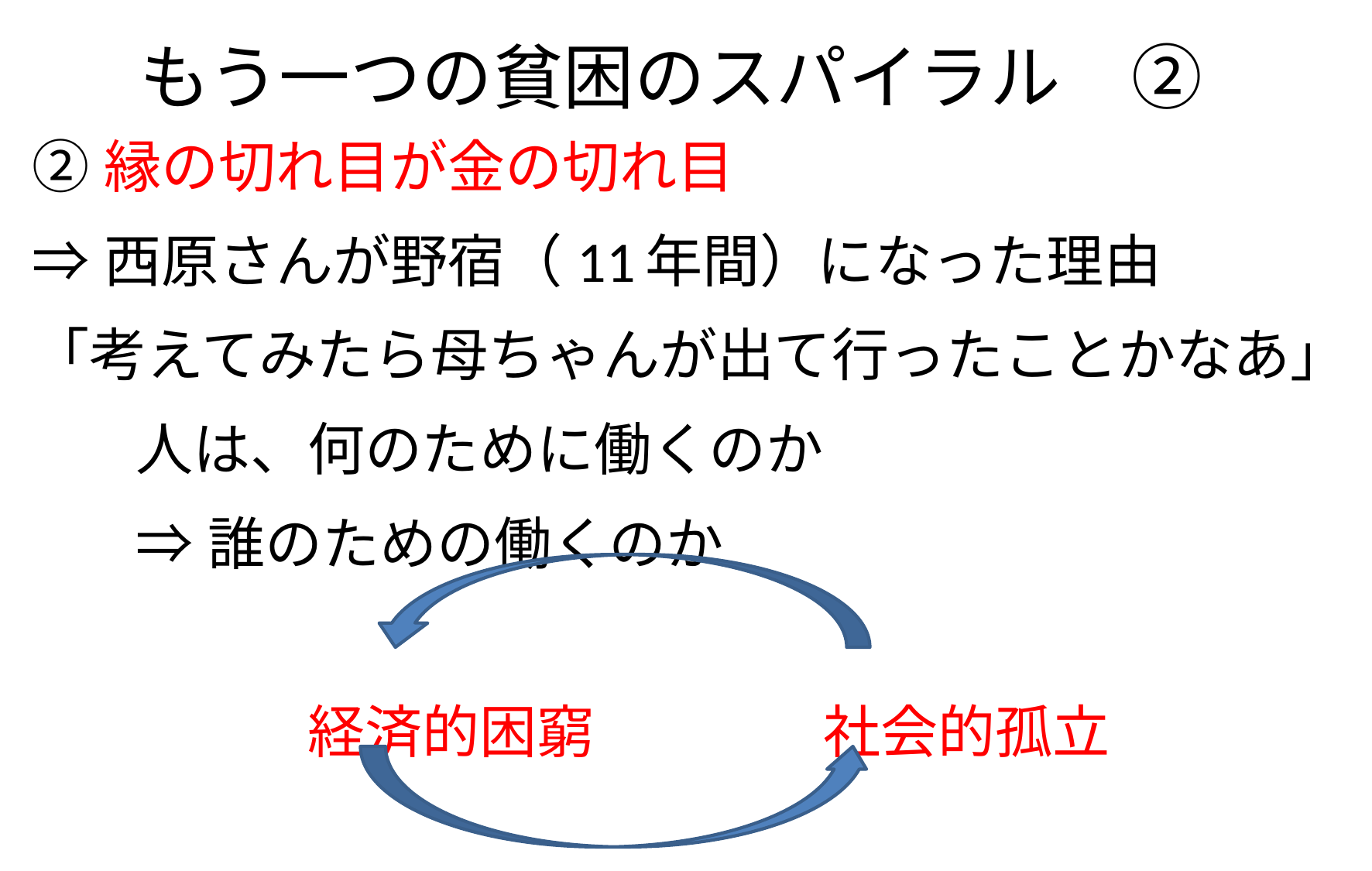

# もう一つの貧困のスパイラル　②
②縁の切れ目が金の切れ目
⇒西原さんが野宿（11年間）になった理由
「考えてみたら母ちゃんが出て行ったことかなあ」
	人は、何のために働くのか
		⇒誰のための働くのか

	　　　経済的困窮　　　　社会的孤立